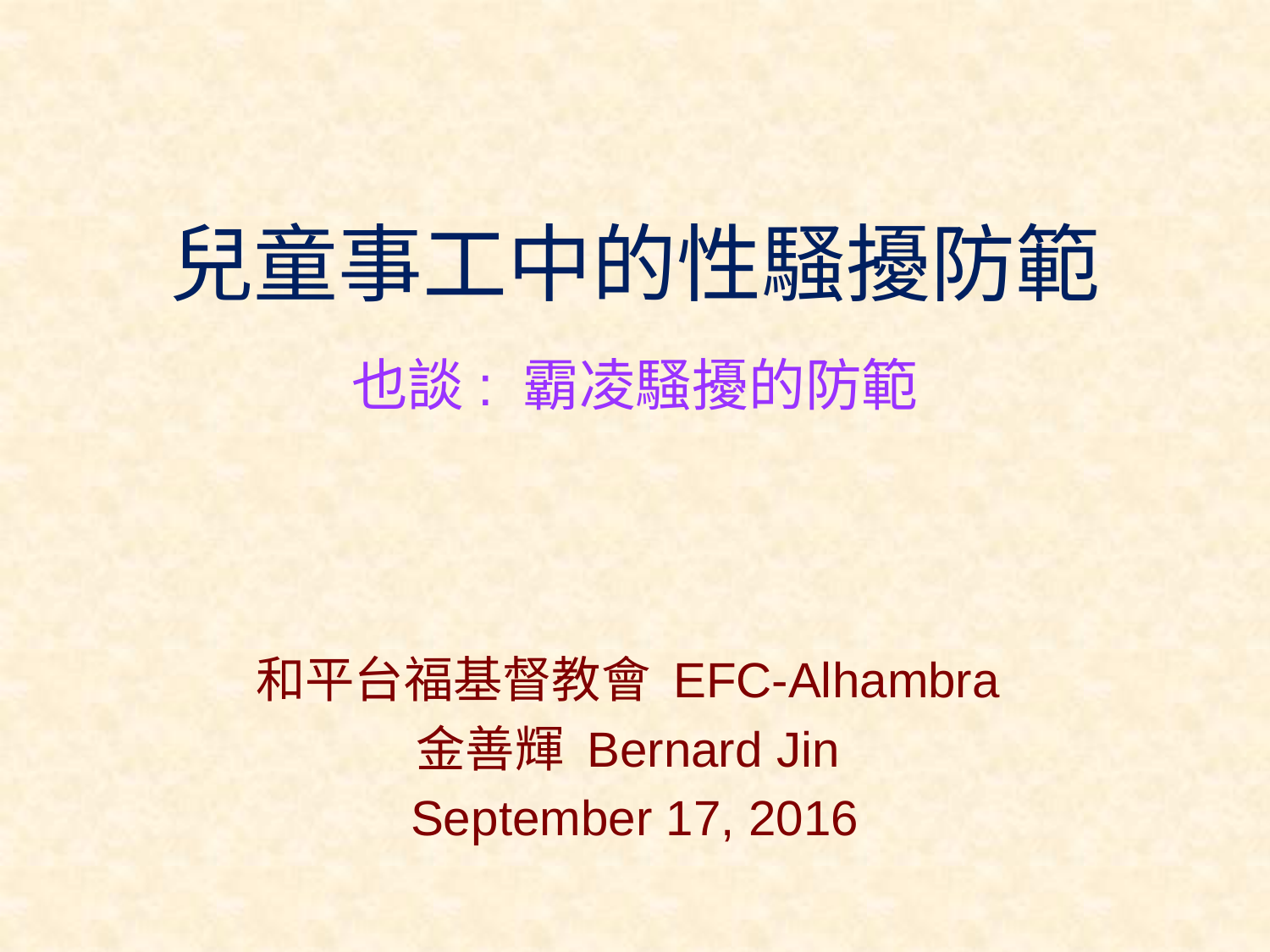

# 兒童事工中的性騷擾防範 也談: 霸凌騷擾的防範
和平台福基督教會 EFC-Alhambra
金善輝 Bernard Jin
September 17, 2016